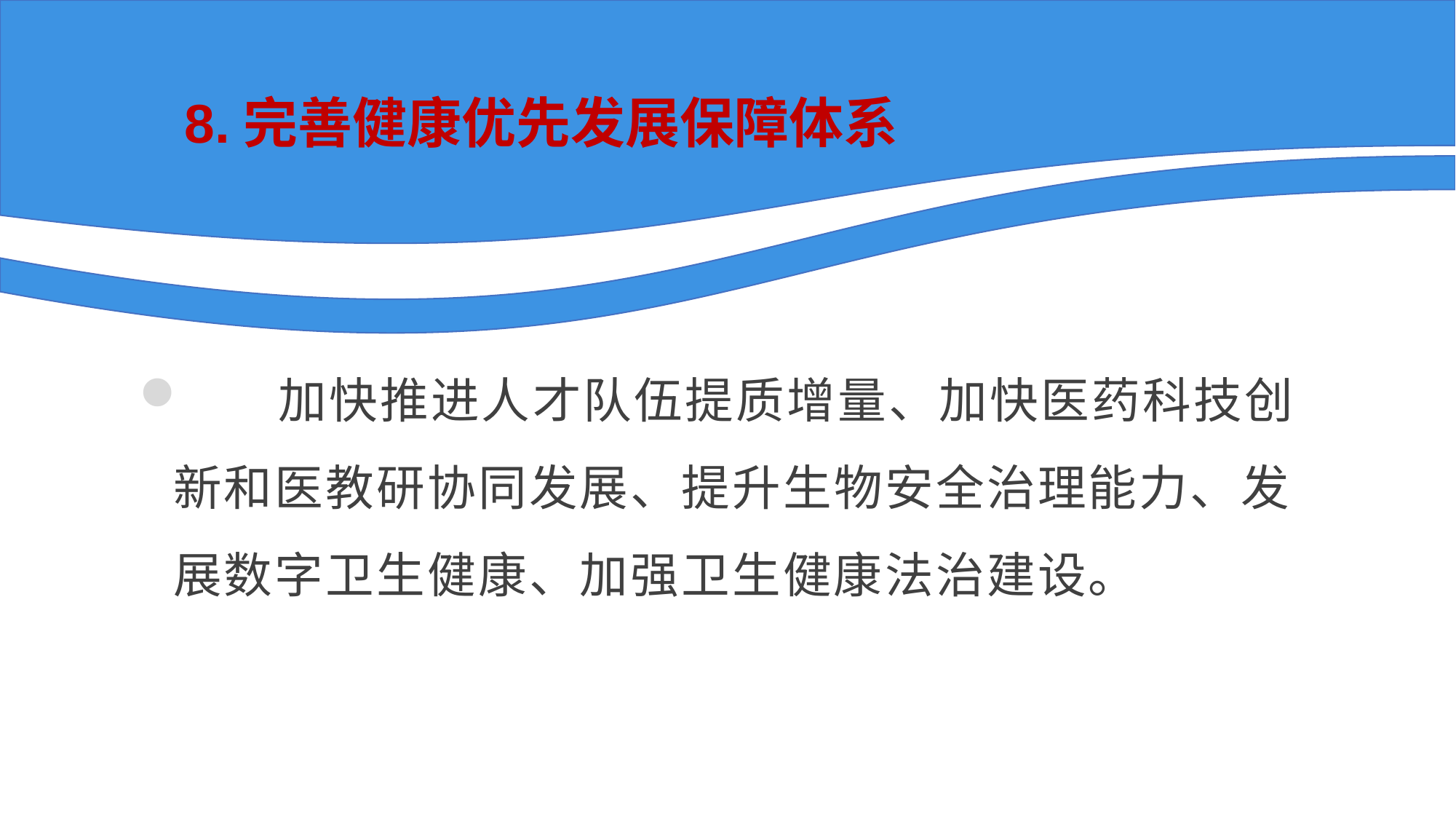

8.完善健康优先发展保障体系

      加快推进人才队伍提质增量、加快医药科技创新和医教研协同发展、提升生物安全治理能力、发展数字卫生健康、加强卫生健康法治建设。